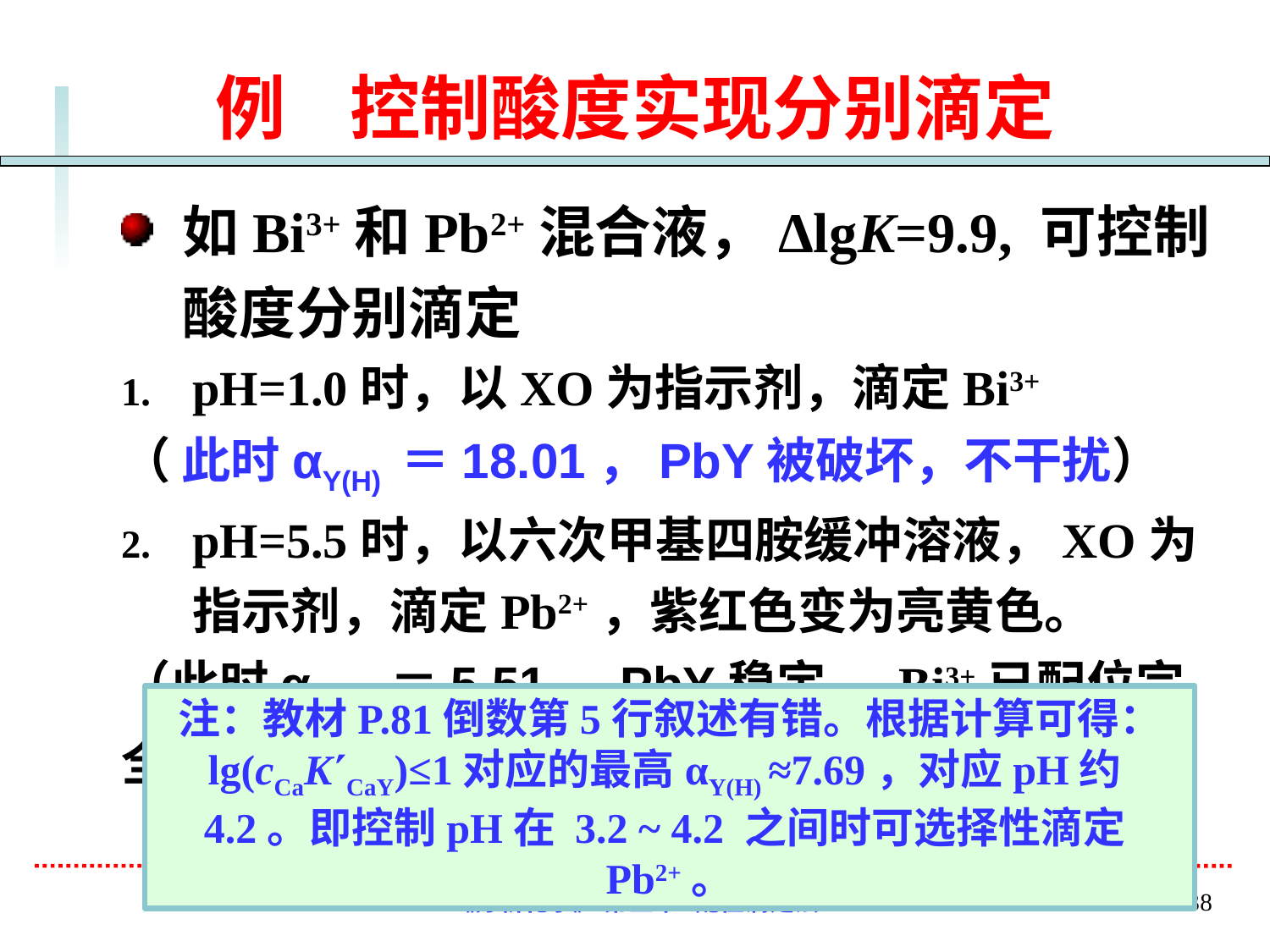

# 例    控制酸度实现分别滴定
如Bi3+和Pb2+混合液，ΔlgK=9.9, 可控制酸度分别滴定
pH=1.0时，以XO为指示剂，滴定Bi3+
（ 此时αY(H) ＝18.01，PbY被破坏，不干扰）
pH=5.5时，以六次甲基四胺缓冲溶液，XO为指示剂，滴定Pb2+，紫红色变为亮黄色。
（此时αY(H) ＝5.51，PbY稳定， Bi3+已配位完全）
注：教材P.81倒数第5行叙述有错。根据计算可得： lg(cCaK′CaY)≤1对应的最高αY(H) ≈7.69，对应pH约4.2。即控制pH在 3.2 ~ 4.2 之间时可选择性滴定Pb2+。
《分析化学》 第五章   配位滴定法
138